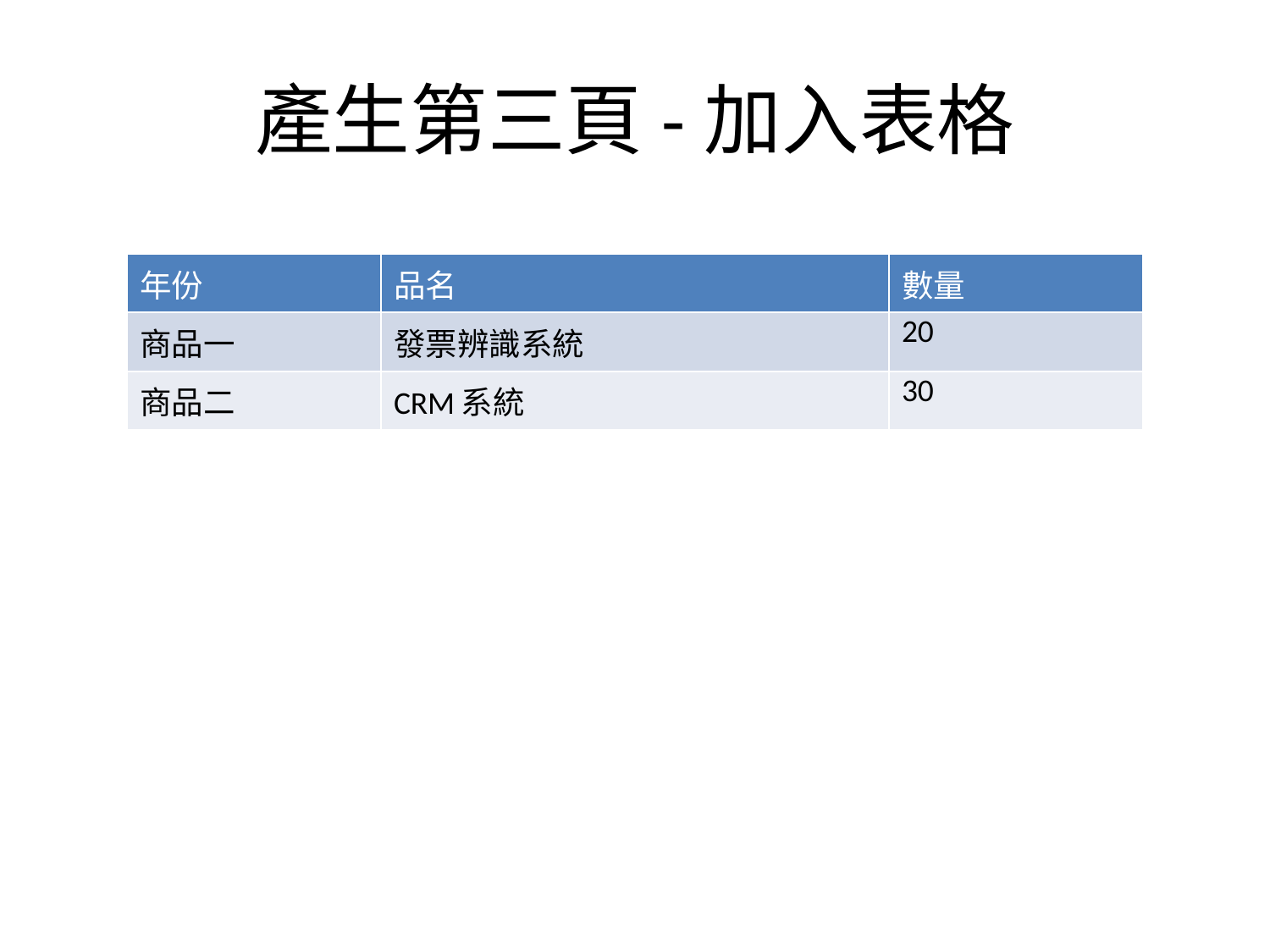

# 產生第三頁-加入表格
| 年份 | 品名 | 數量 |
| --- | --- | --- |
| 商品一 | 發票辨識系統 | 20 |
| 商品二 | CRM系統 | 30 |